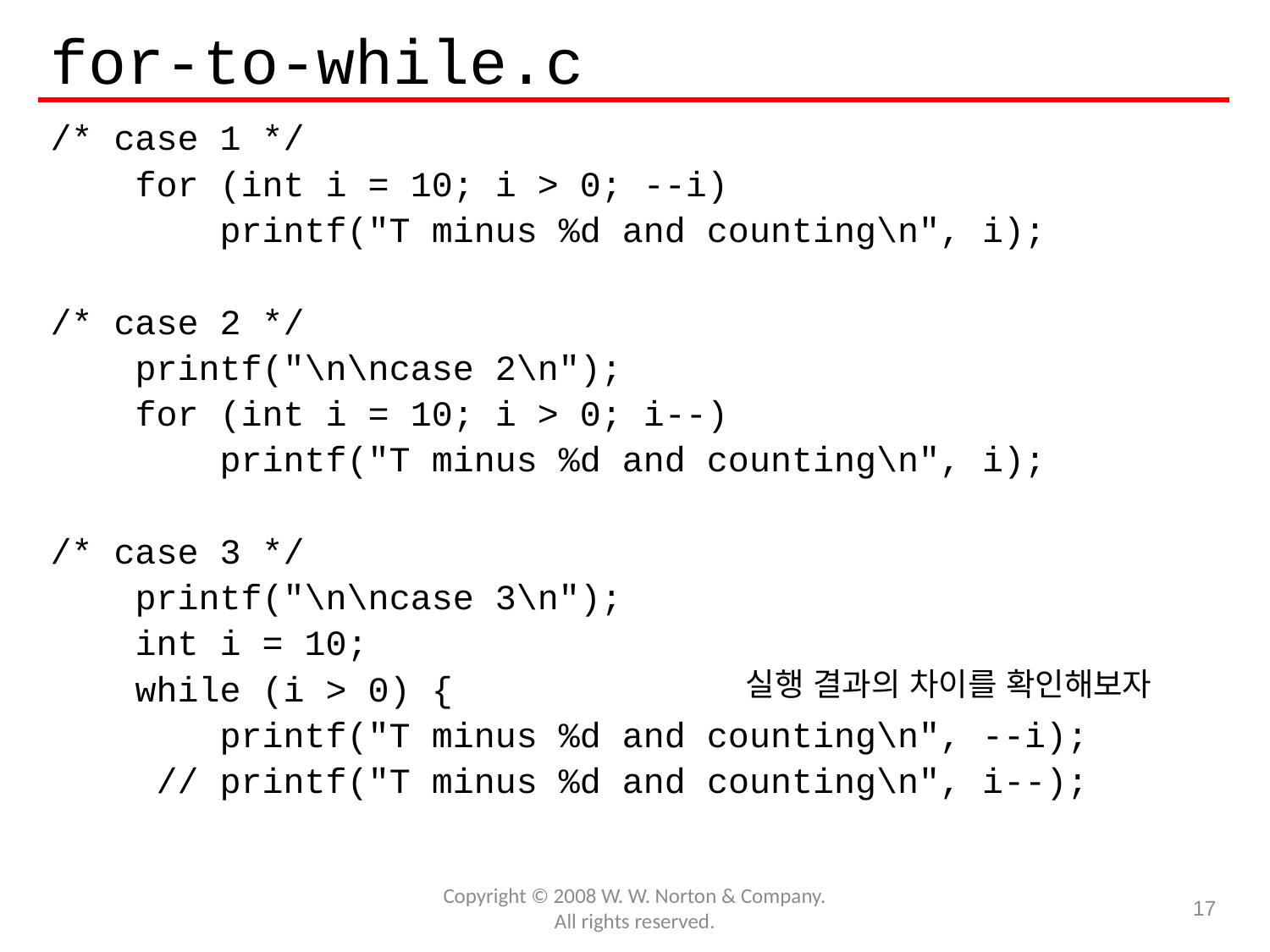

# for-to-while.c
/* case 1 */
    for (int i = 10; i > 0; --i)
        printf("T minus %d and counting\n", i);

/* case 2 */
    printf("\n\ncase 2\n");
    for (int i = 10; i > 0; i--)
        printf("T minus %d and counting\n", i);

/* case 3 */
    printf("\n\ncase 3\n");
    int i = 10;
    while (i > 0) {
        printf("T minus %d and counting\n", --i);
     // printf("T minus %d and counting\n", i--);
실행 결과의 차이를 확인해보자
Copyright © 2008 W. W. Norton & Company.
All rights reserved.
17